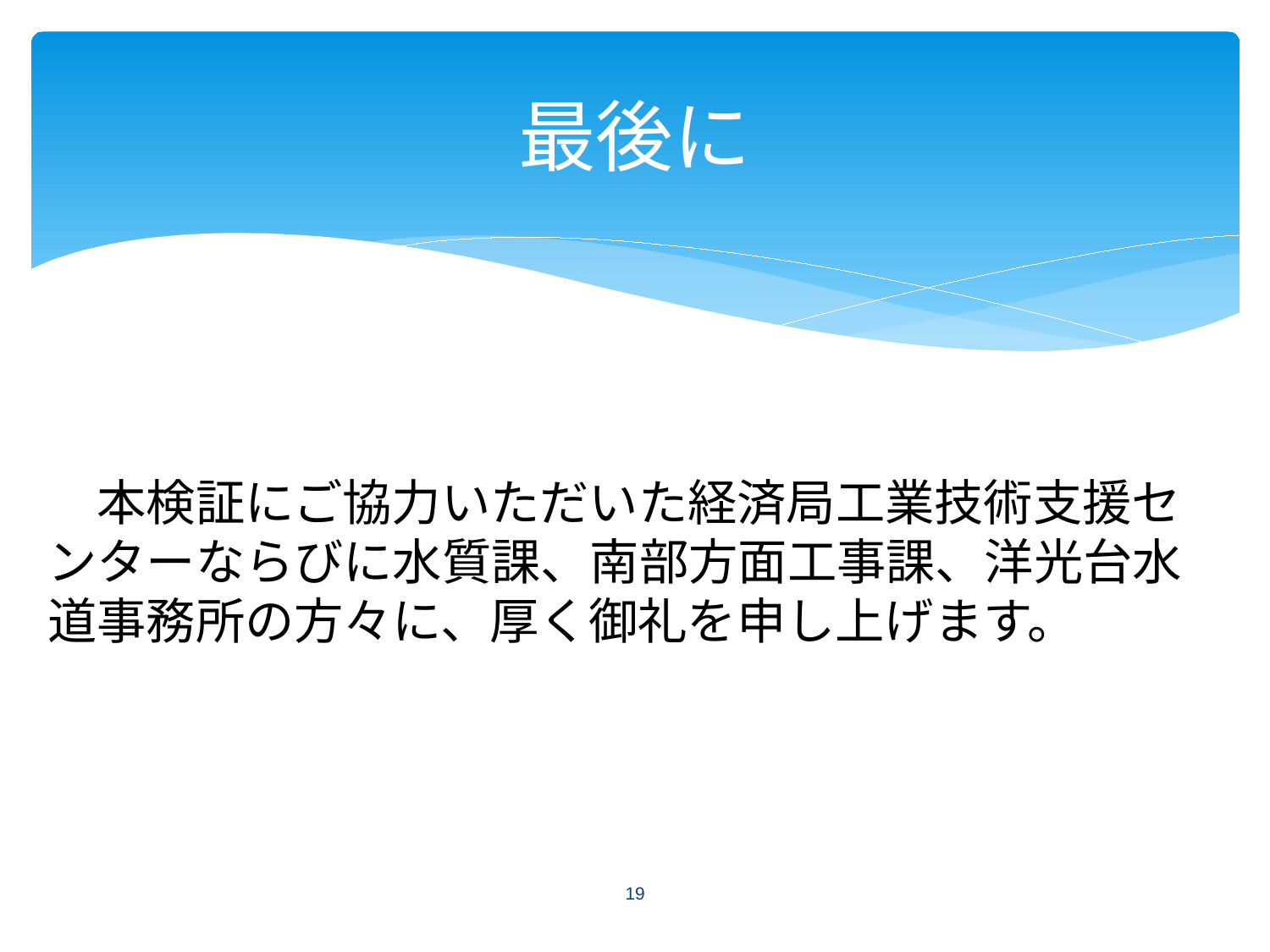

# 最後に

　本検証にご協力いただいた経済局工業技術支援センターならびに水質課、南部方面工事課、洋光台水道事務所の方々に、厚く御礼を申し上げます。
19